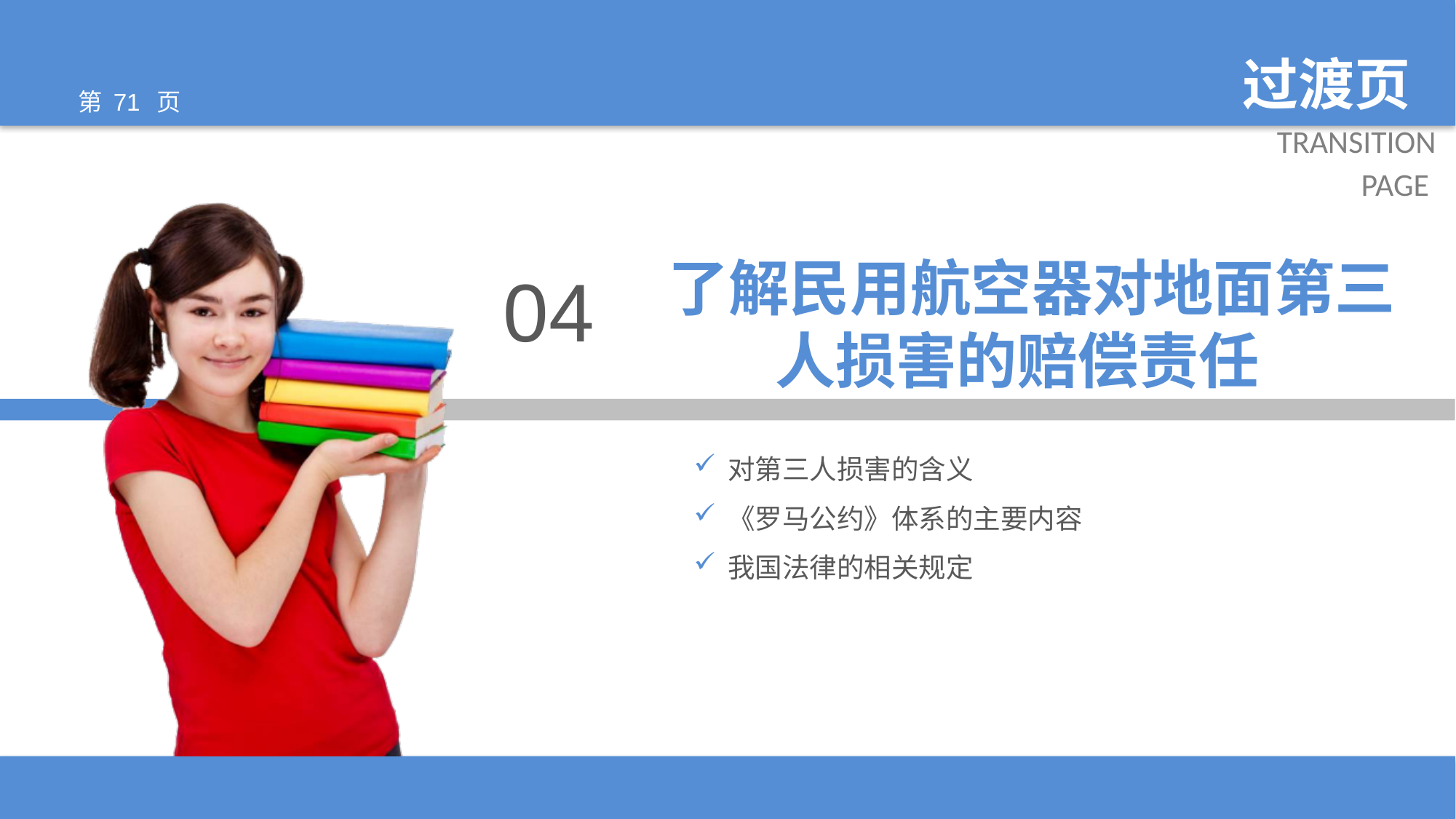

04
 了解民用航空器对地面第三人损害的赔偿责任
对第三人损害的含义
《罗马公约》体系的主要内容
我国法律的相关规定